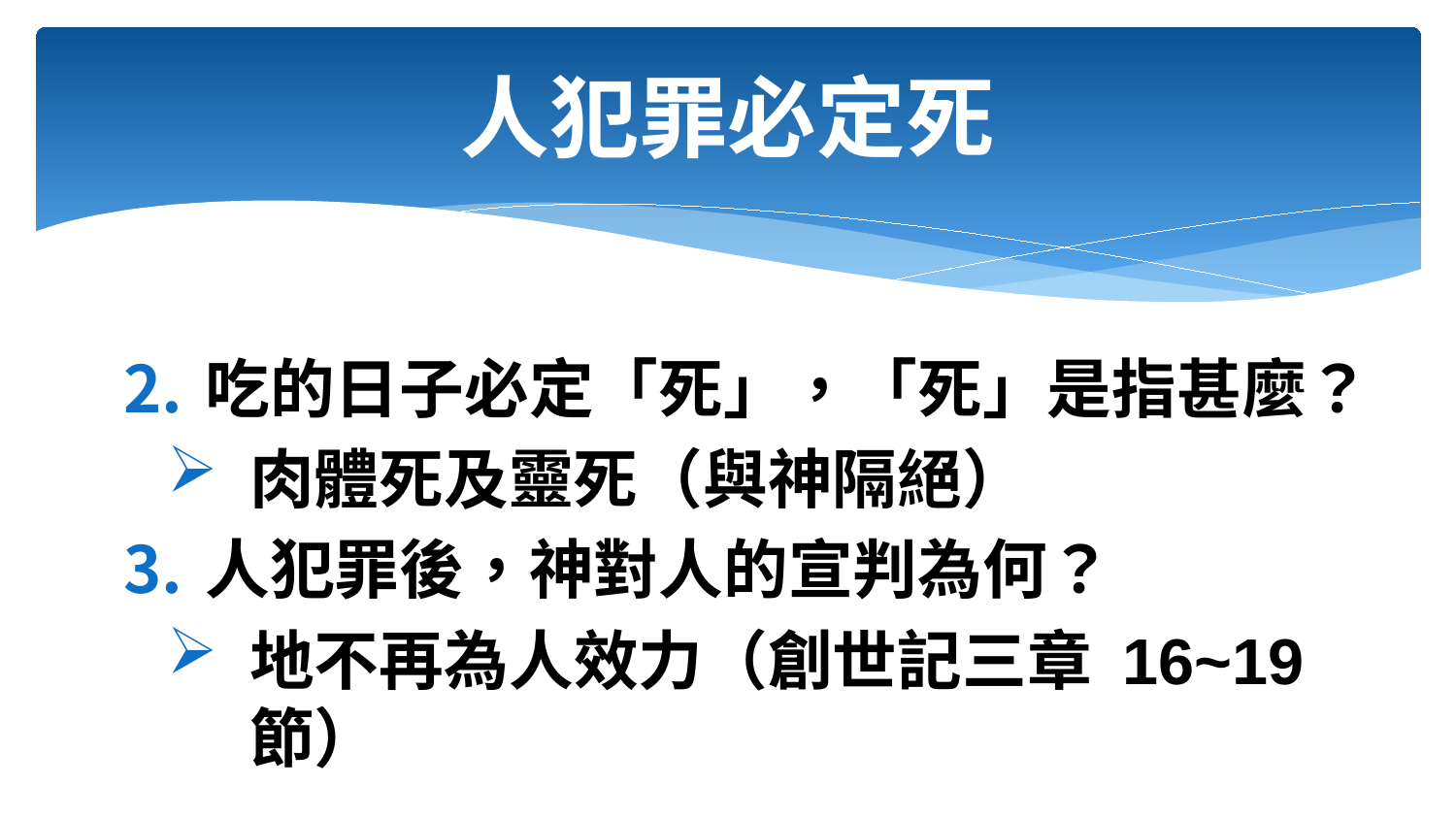

# 人犯罪必定死
吃的日子必定「死」，「死」是指甚麼？
肉體死及靈死（與神隔絕）
人犯罪後，神對人的宣判為何？
地不再為人效力（創世記三章 16~19節）